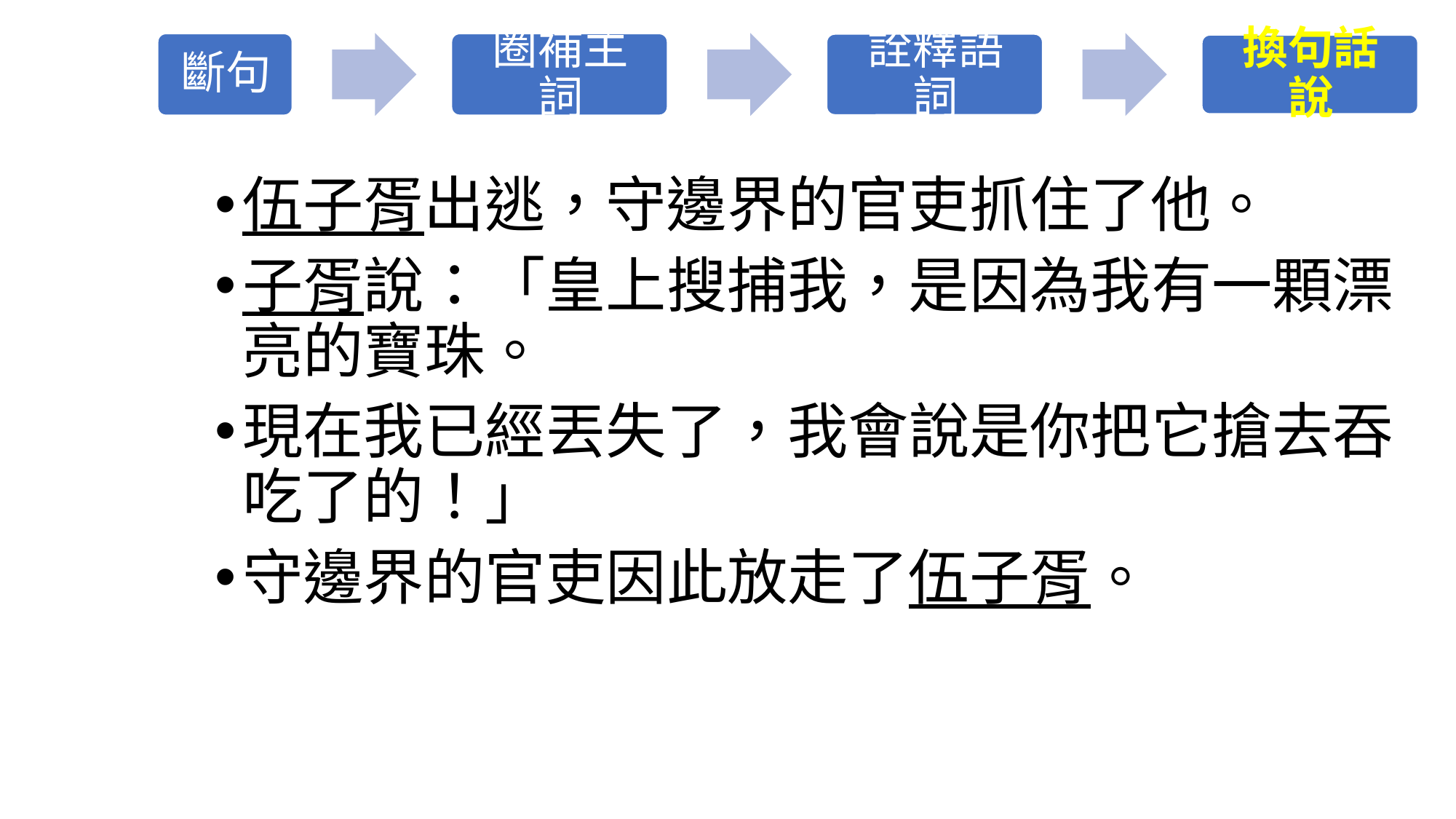

斷句

圈補主詞

詮釋語詞

換句話說
伍子胥出逃，守邊界的官吏抓住了他。
子胥說：「皇上搜捕我，是因為我有一顆漂亮的寶珠。
現在我已經丟失了，我會說是你把它搶去吞吃了的！」
守邊界的官吏因此放走了伍子胥。